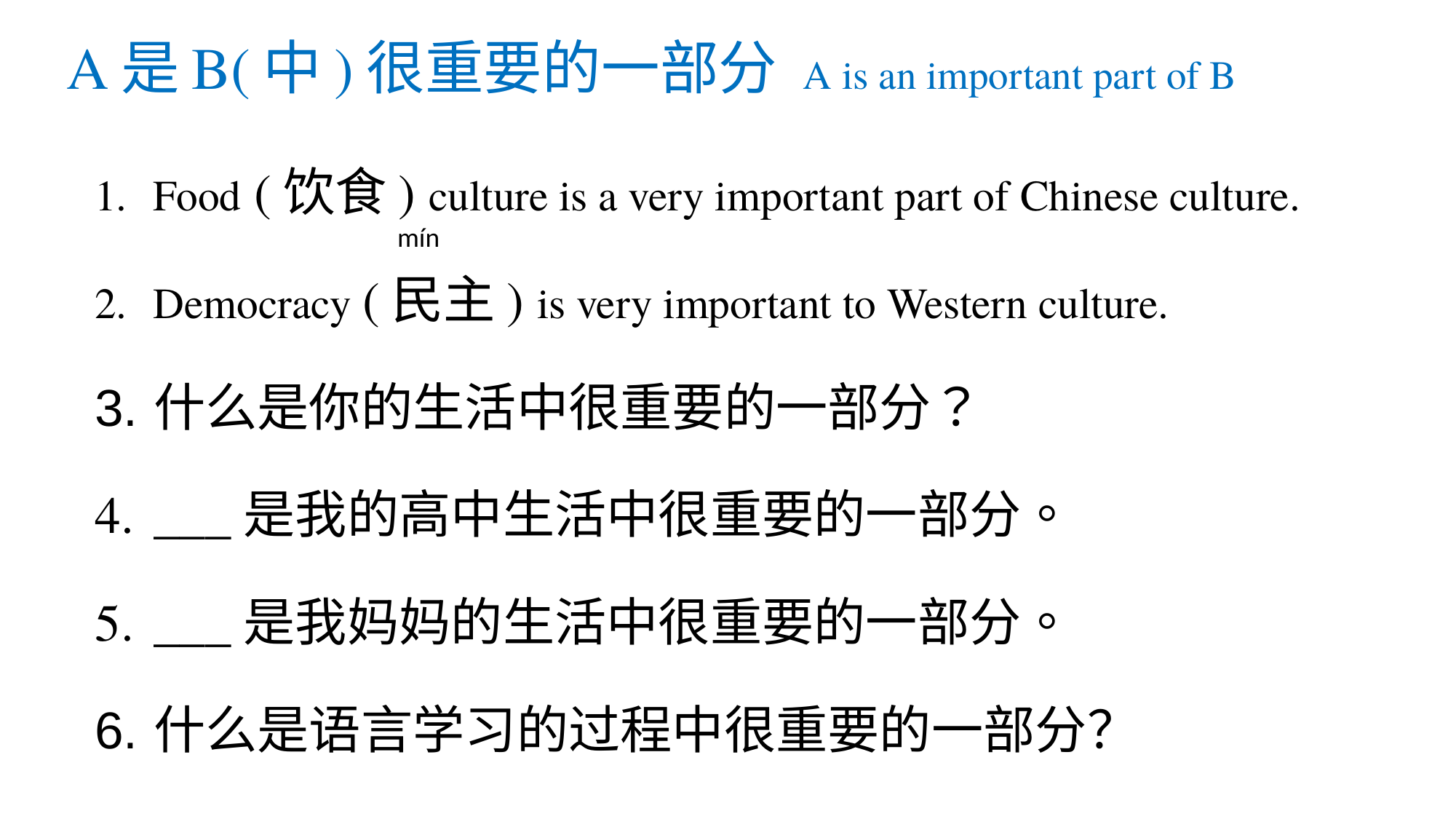

# A是B(中)很重要的一部分 A is an important part of B
Food (饮食) culture is a very important part of Chinese culture.
Democracy (民主) is very important to Western culture.
什么是你的生活中很重要的一部分？
___是我的高中生活中很重要的一部分。
___是我妈妈的生活中很重要的一部分。
什么是语言学习的过程中很重要的一部分？
mín